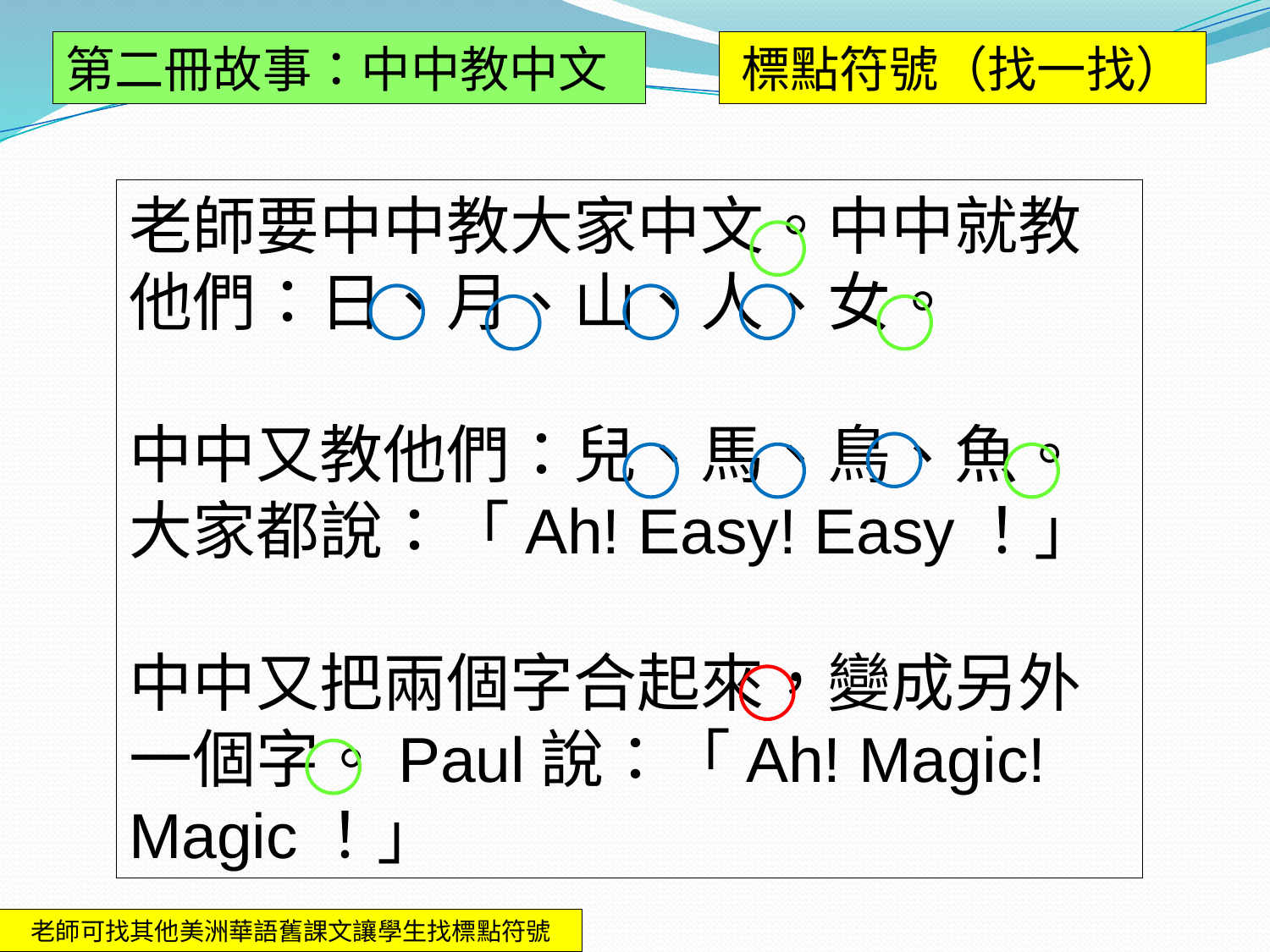

第二冊故事：中中教中文
標點符號（找一找）
老師要中中教大家中文。中中就教他們：日、月、山、人、女。

中中又教他們：兒、馬、鳥、魚。大家都說：「Ah! Easy! Easy！」

中中又把兩個字合起來，變成另外一個字。Paul說：「Ah! Magic! Magic！」

老師可找其他美洲華語舊課文讓學生找標點符號